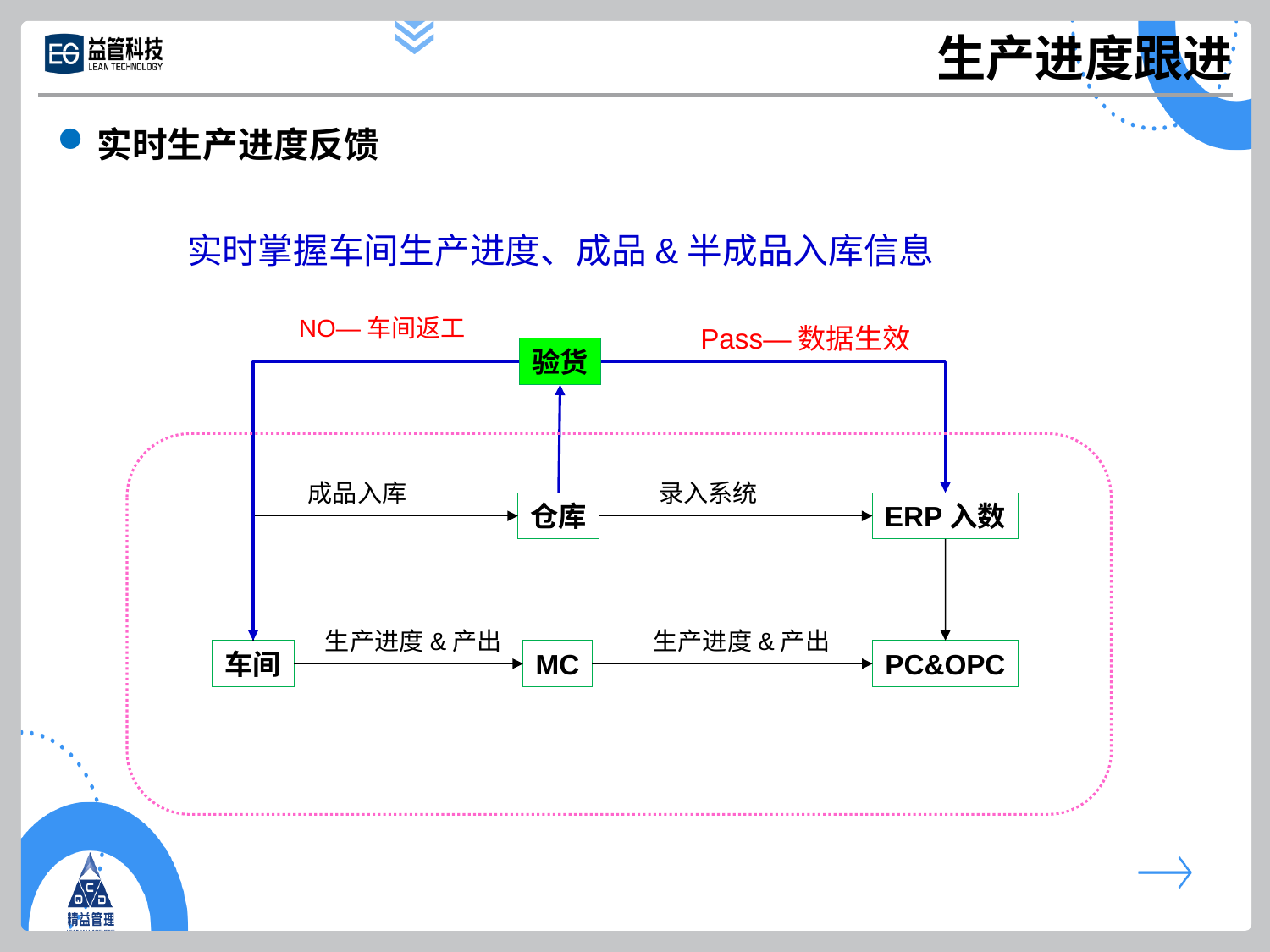

生产进度跟进
实时生产进度反馈
实时掌握车间生产进度、成品&半成品入库信息
NO—车间返工
Pass—数据生效
验货

成品入库
录入系统
仓库
ERP入数
生产进度&产出
生产进度&产出
车间
MC
PC&OPC